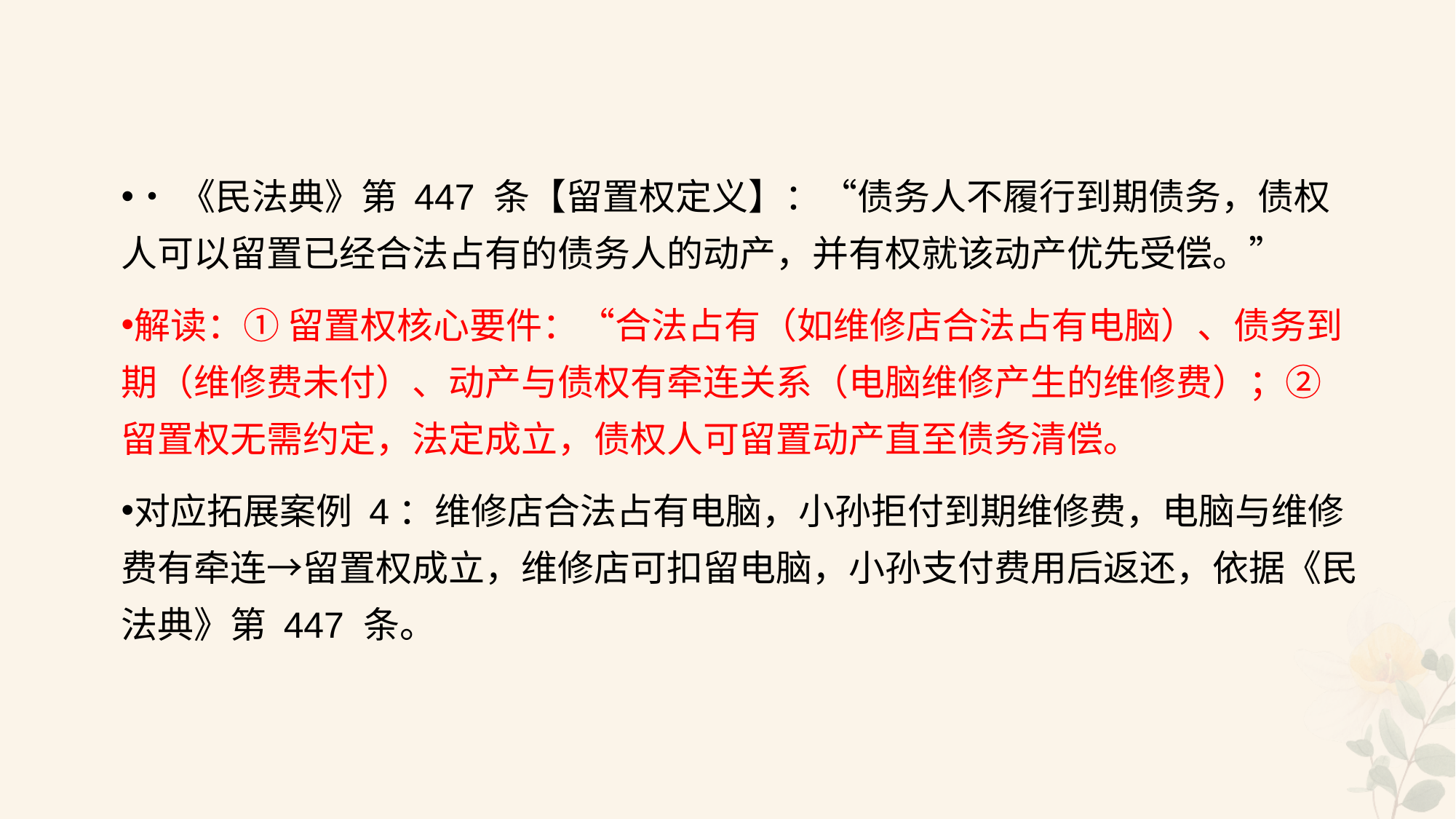

#
•《民法典》第 447 条【留置权定义】：“债务人不履行到期债务，债权人可以留置已经合法占有的债务人的动产，并有权就该动产优先受偿。”
解读：① 留置权核心要件：“合法占有（如维修店合法占有电脑）、债务到期（维修费未付）、动产与债权有牵连关系（电脑维修产生的维修费）；② 留置权无需约定，法定成立，债权人可留置动产直至债务清偿。
对应拓展案例 4：维修店合法占有电脑，小孙拒付到期维修费，电脑与维修费有牵连→留置权成立，维修店可扣留电脑，小孙支付费用后返还，依据《民法典》第 447 条。